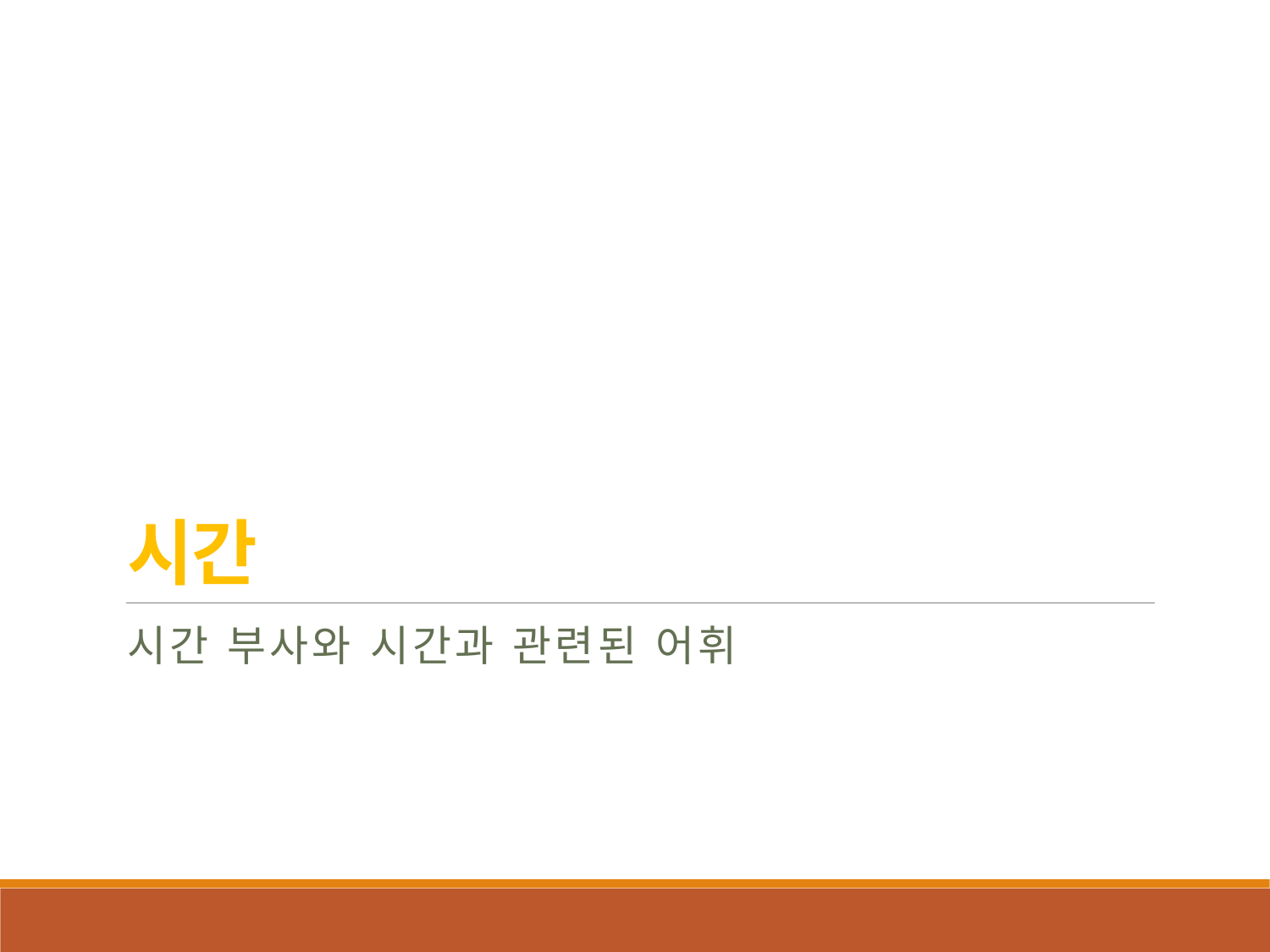

# 시간
시간 부사와 시간과 관련된 어휘